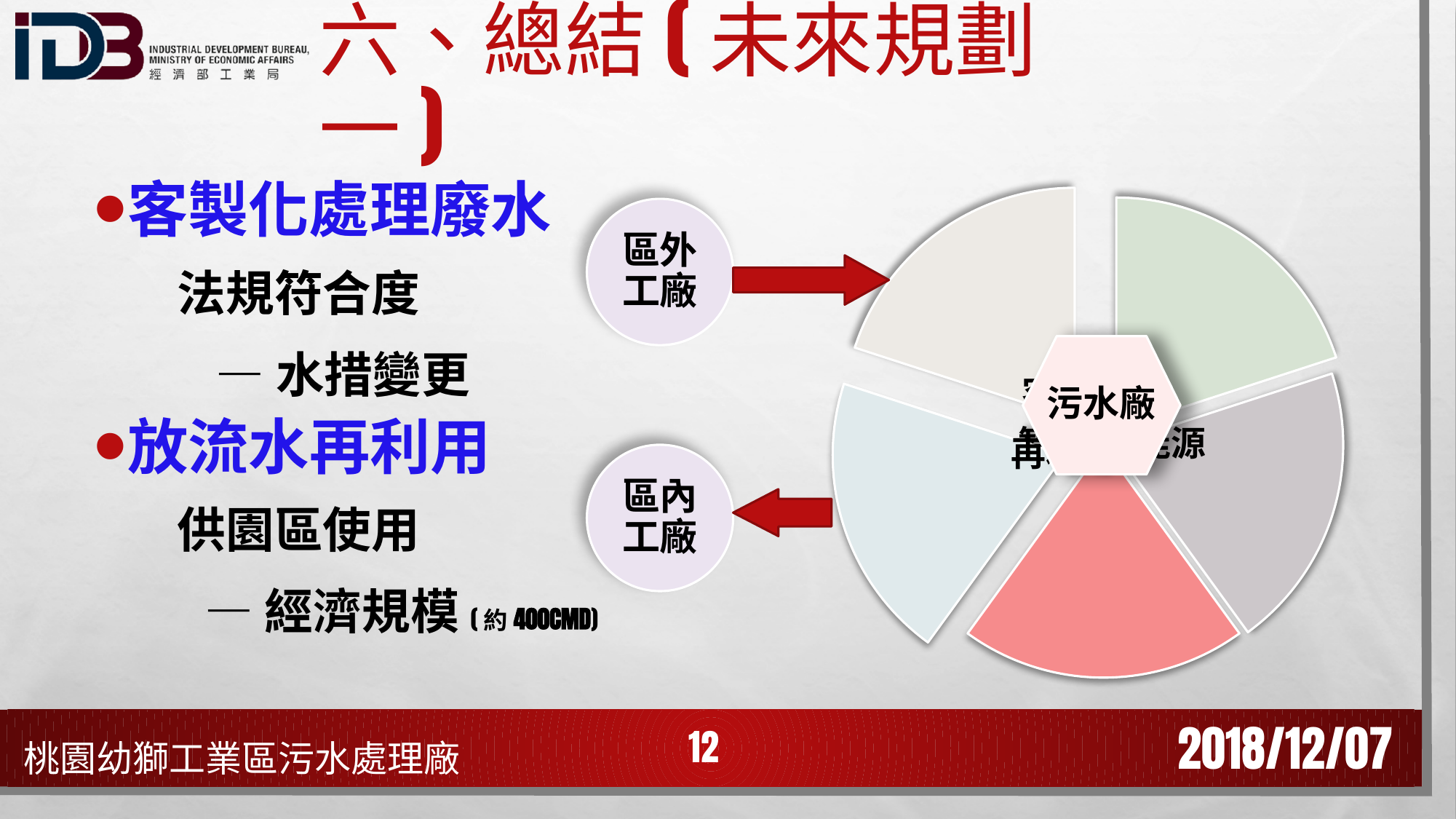

# 六、總結(未來規劃一)
客製化處理廢水
     法規符合度
           —水措變更
放流水再利用
     供園區使用
          —經濟規模(約400CMD)
制空力
智慧      能源
太陽能
再利用
客製化

區外工廠

污水廠
區內工廠

2018/12/07
12
桃園幼獅工業區污水處理廠